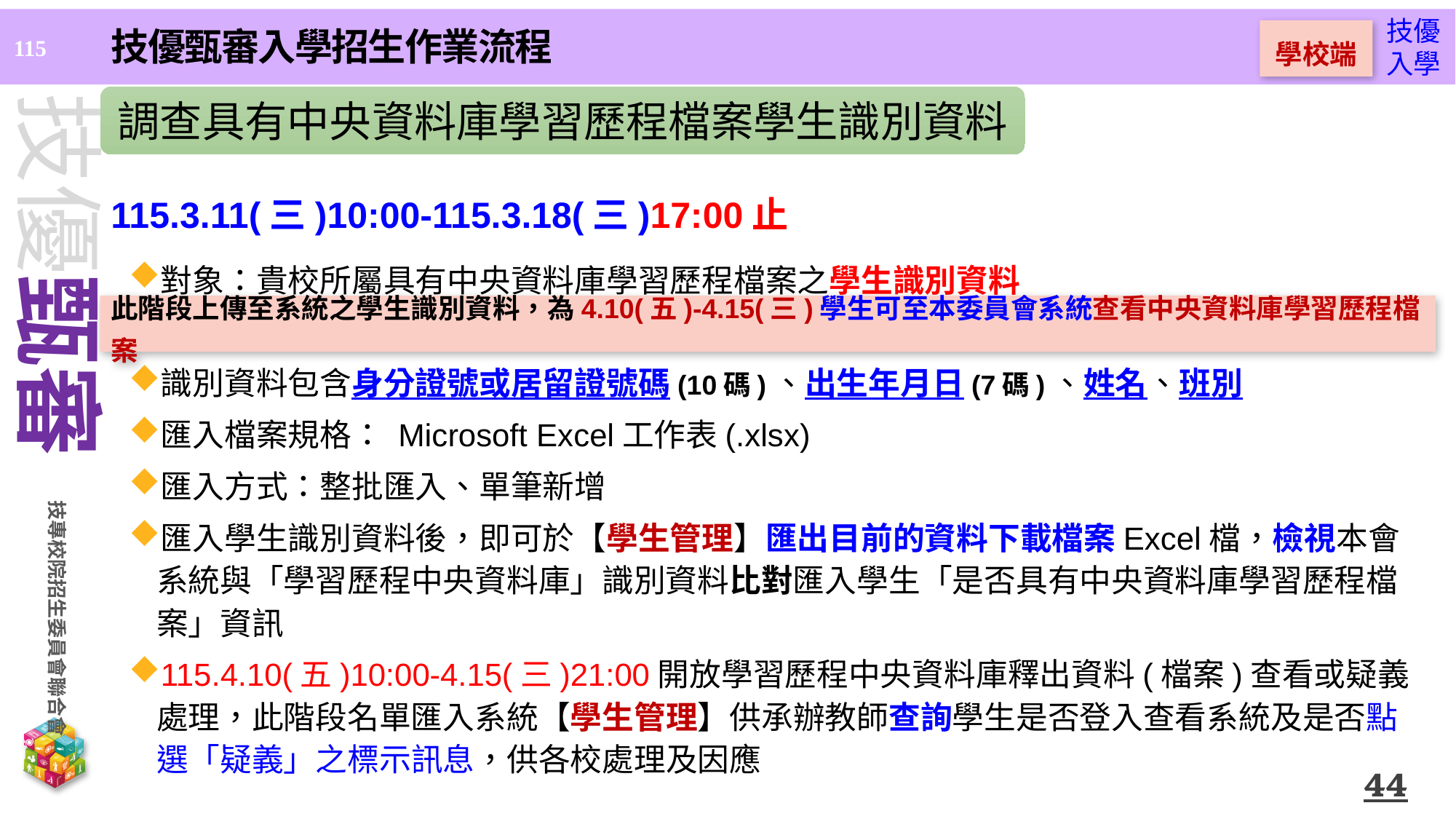

技優甄審入學招生作業流程
學校端
調查具有中央資料庫學習歷程檔案學生識別資料
115.3.11(三)10:00-115.3.18(三)17:00止
對象：貴校所屬具有中央資料庫學習歷程檔案之學生識別資料

識別資料包含身分證號或居留證號碼(10碼)、出生年月日(7碼)、姓名、班別
匯入檔案規格： Microsoft Excel工作表(.xlsx)
匯入方式：整批匯入、單筆新增
匯入學生識別資料後，即可於【學生管理】匯出目前的資料下載檔案Excel檔，檢視本會系統與「學習歷程中央資料庫」識別資料比對匯入學生「是否具有中央資料庫學習歷程檔案」資訊
115.4.10(五)10:00-4.15(三)21:00開放學習歷程中央資料庫釋出資料(檔案)查看或疑義處理，此階段名單匯入系統【學生管理】供承辦教師查詢學生是否登入查看系統及是否點選「疑義」之標示訊息，供各校處理及因應
此階段上傳至系統之學生識別資料，為4.10(五)-4.15(三)學生可至本委員會系統查看中央資料庫學習歷程檔案